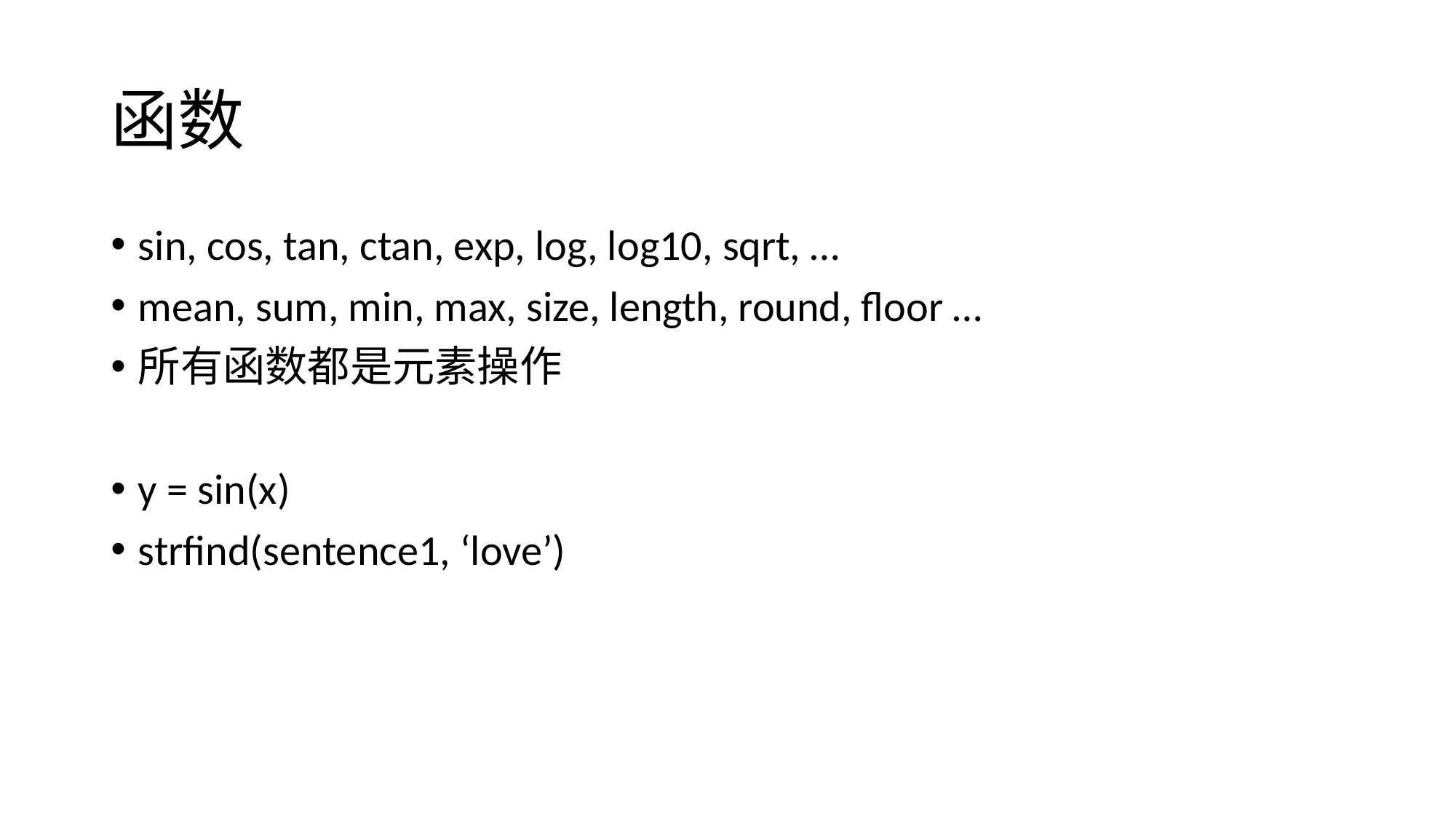

# 函数
sin, cos, tan, ctan, exp, log, log10, sqrt, …
mean, sum, min, max, size, length, round, floor …
所有函数都是元素操作

y = sin(x)
strfind(sentence1, ‘love’)